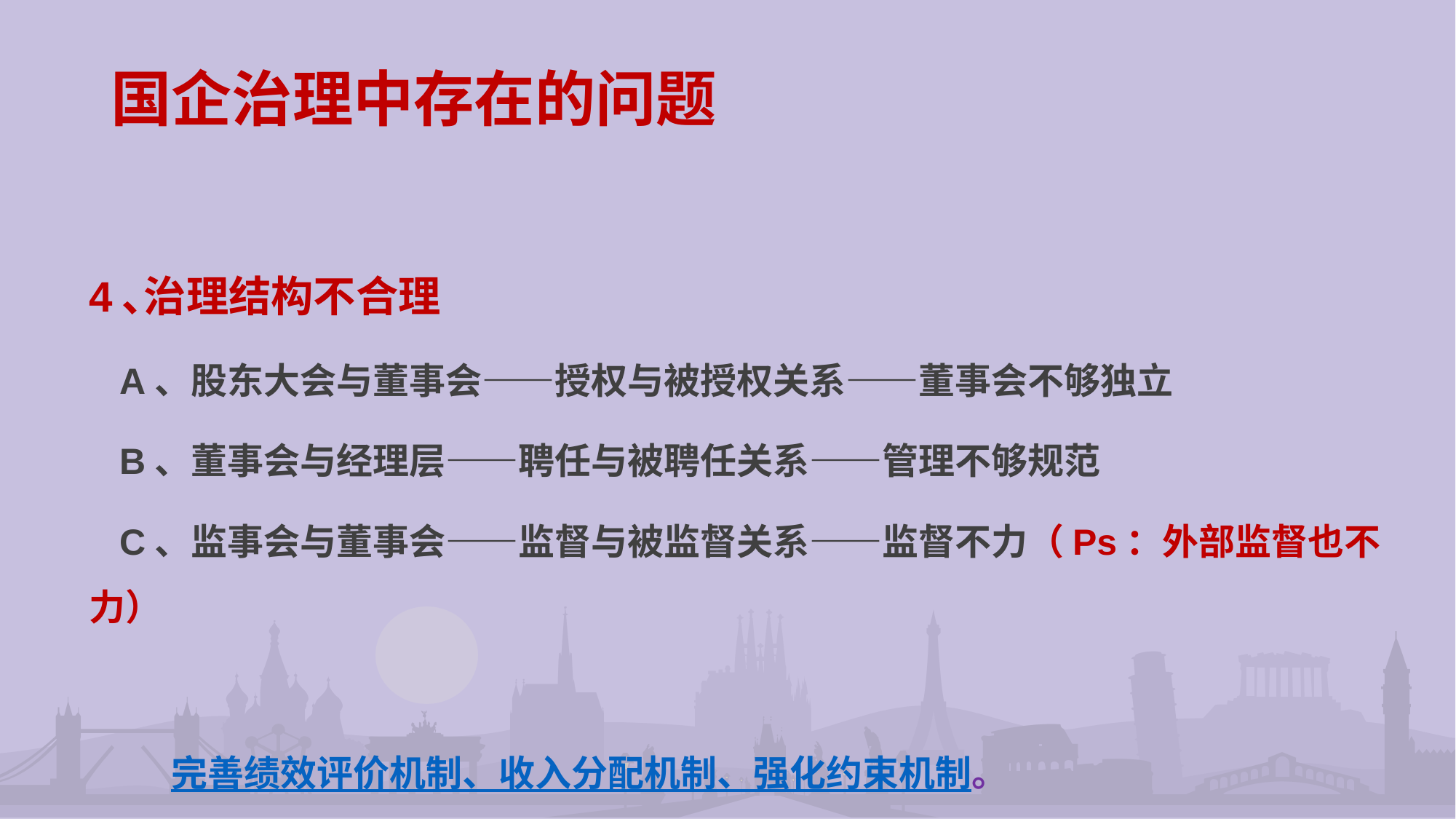

# 国企治理中存在的问题
4､治理结构不合理
   A、股东大会与董事会——授权与被授权关系——董事会不够独立
   B、董事会与经理层——聘任与被聘任关系——管理不够规范
   C、监事会与董事会——监督与被监督关系——监督不力（Ps：外部监督也不力）

         完善绩效评价机制、收入分配机制、强化约束机制。